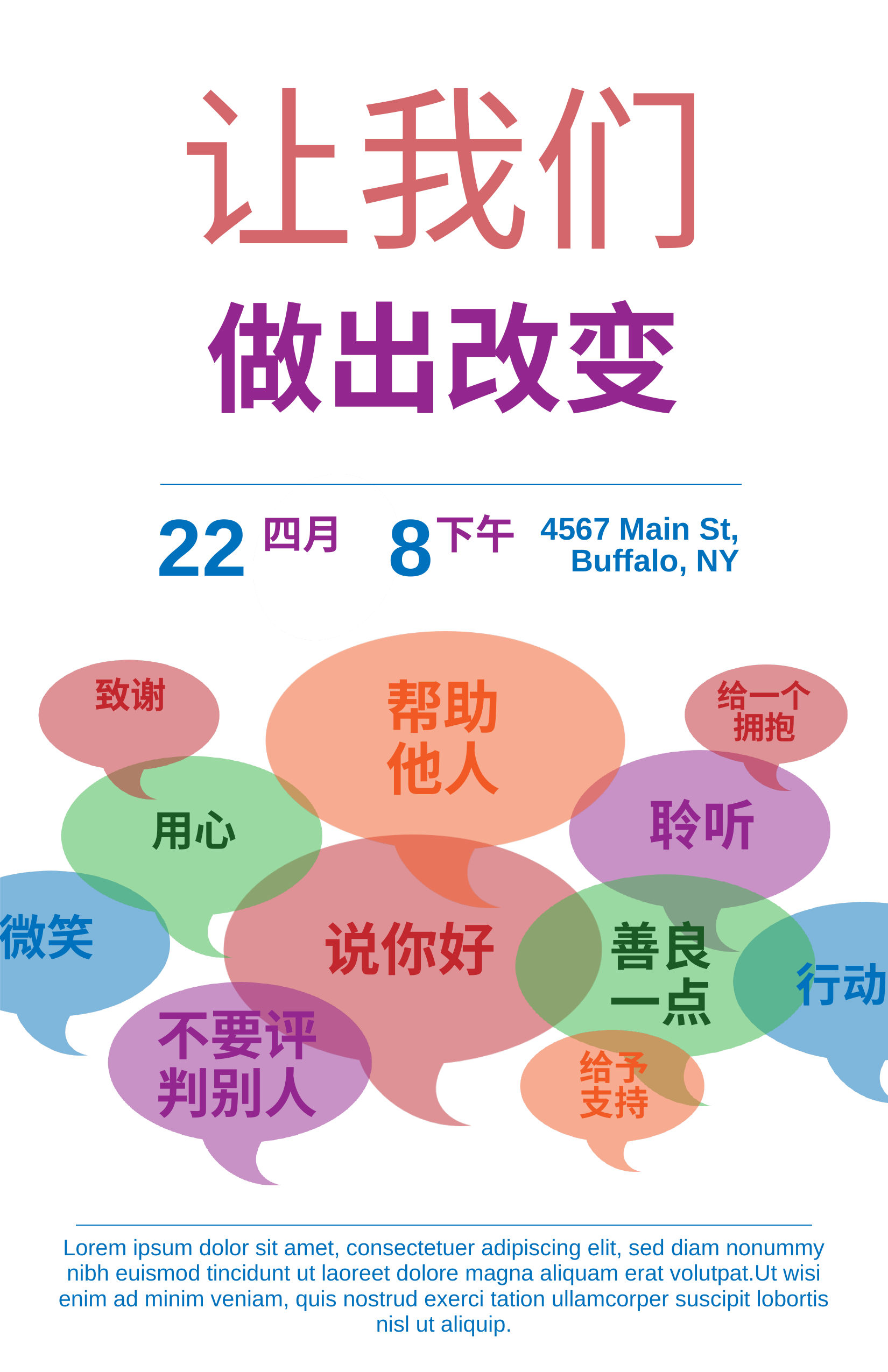

让我们
# 做出改变
22
8
四月
下午
4567 Main St, Buffalo, NY
致谢
帮助他人
给一个
拥抱
用心
聆听
说你好
微笑
善良一点
行动
不要评判别人
给予支持
Lorem ipsum dolor sit amet, consectetuer adipiscing elit, sed diam nonummy nibh euismod tincidunt ut laoreet dolore magna aliquam erat volutpat.Ut wisi enim ad minim veniam, quis nostrud exerci tation ullamcorper suscipit lobortis nisl ut aliquip.